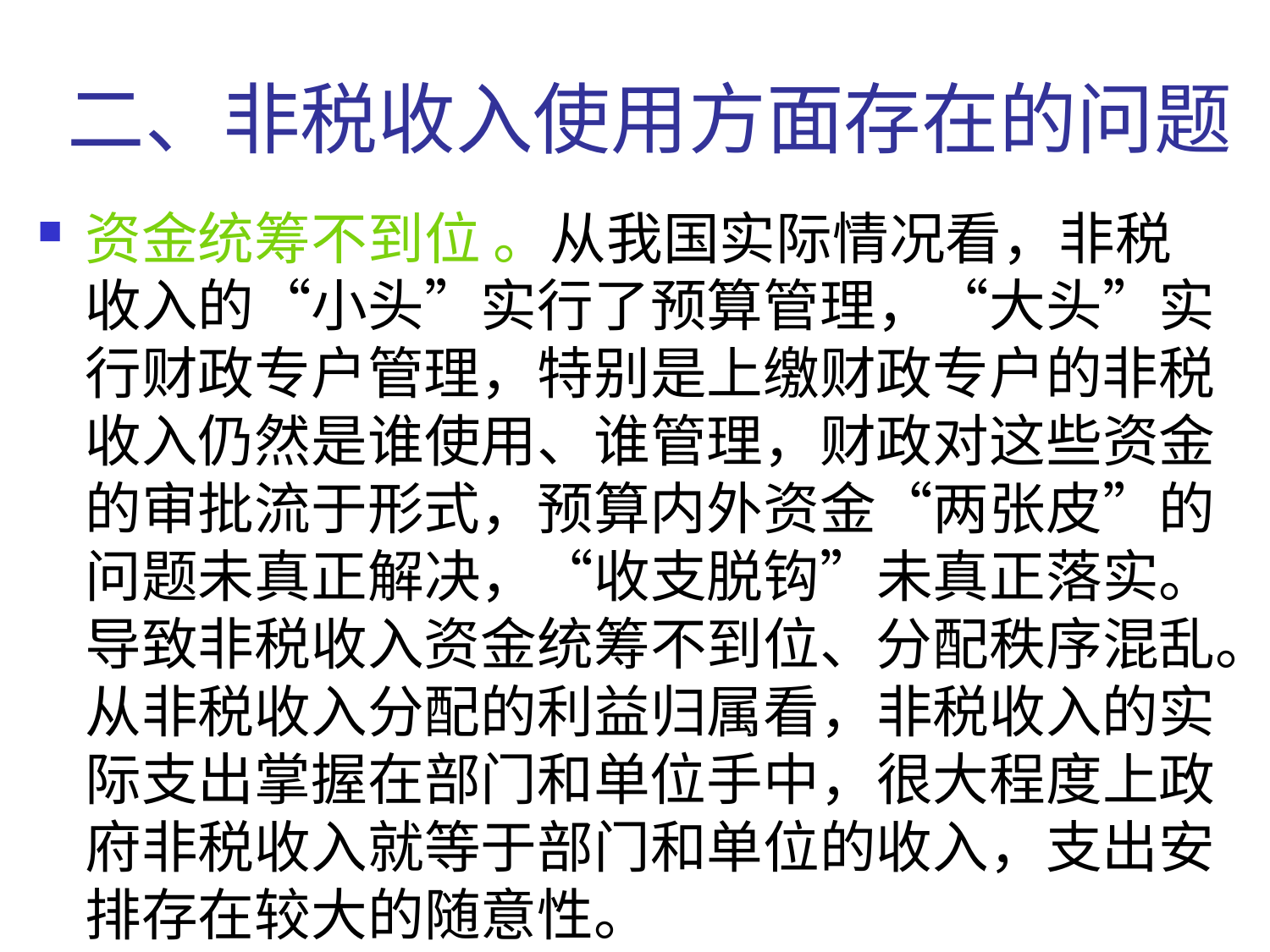

# 二、非税收入使用方面存在的问题
资金统筹不到位 。从我国实际情况看，非税收入的“小头”实行了预算管理，“大头”实行财政专户管理，特别是上缴财政专户的非税收入仍然是谁使用、谁管理，财政对这些资金的审批流于形式，预算内外资金“两张皮”的问题未真正解决，“收支脱钩”未真正落实。导致非税收入资金统筹不到位、分配秩序混乱。从非税收入分配的利益归属看，非税收入的实际支出掌握在部门和单位手中，很大程度上政府非税收入就等于部门和单位的收入，支出安排存在较大的随意性。